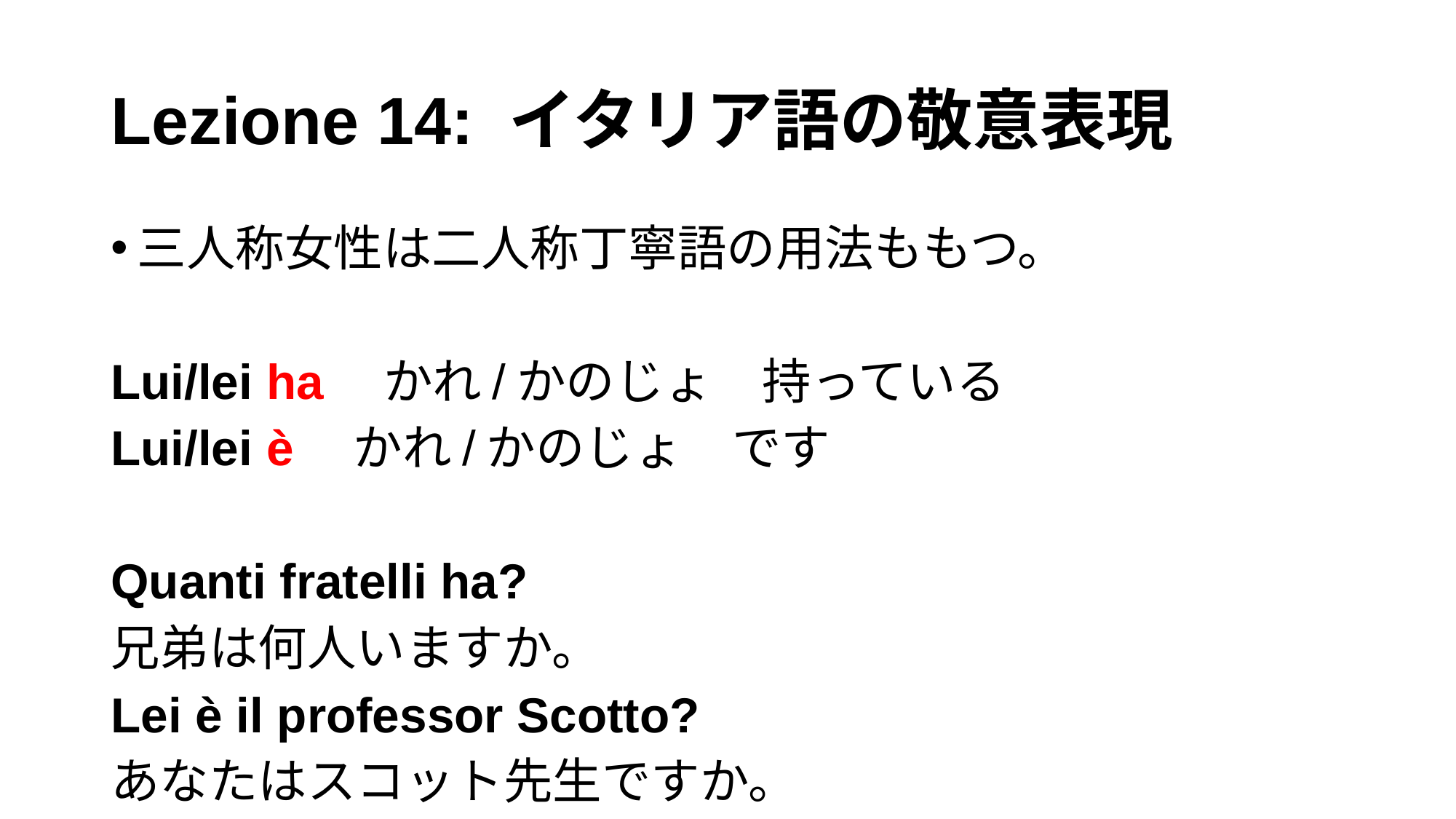

# Lezione 14: イタリア語の敬意表現
三人称女性は二人称丁寧語の用法ももつ。

Lui/lei ha　かれ/かのじょ　持っている
Lui/lei è　かれ/かのじょ　です

Quanti fratelli ha?
兄弟は何人いますか。
Lei è il professor Scotto?
あなたはスコット先生ですか。